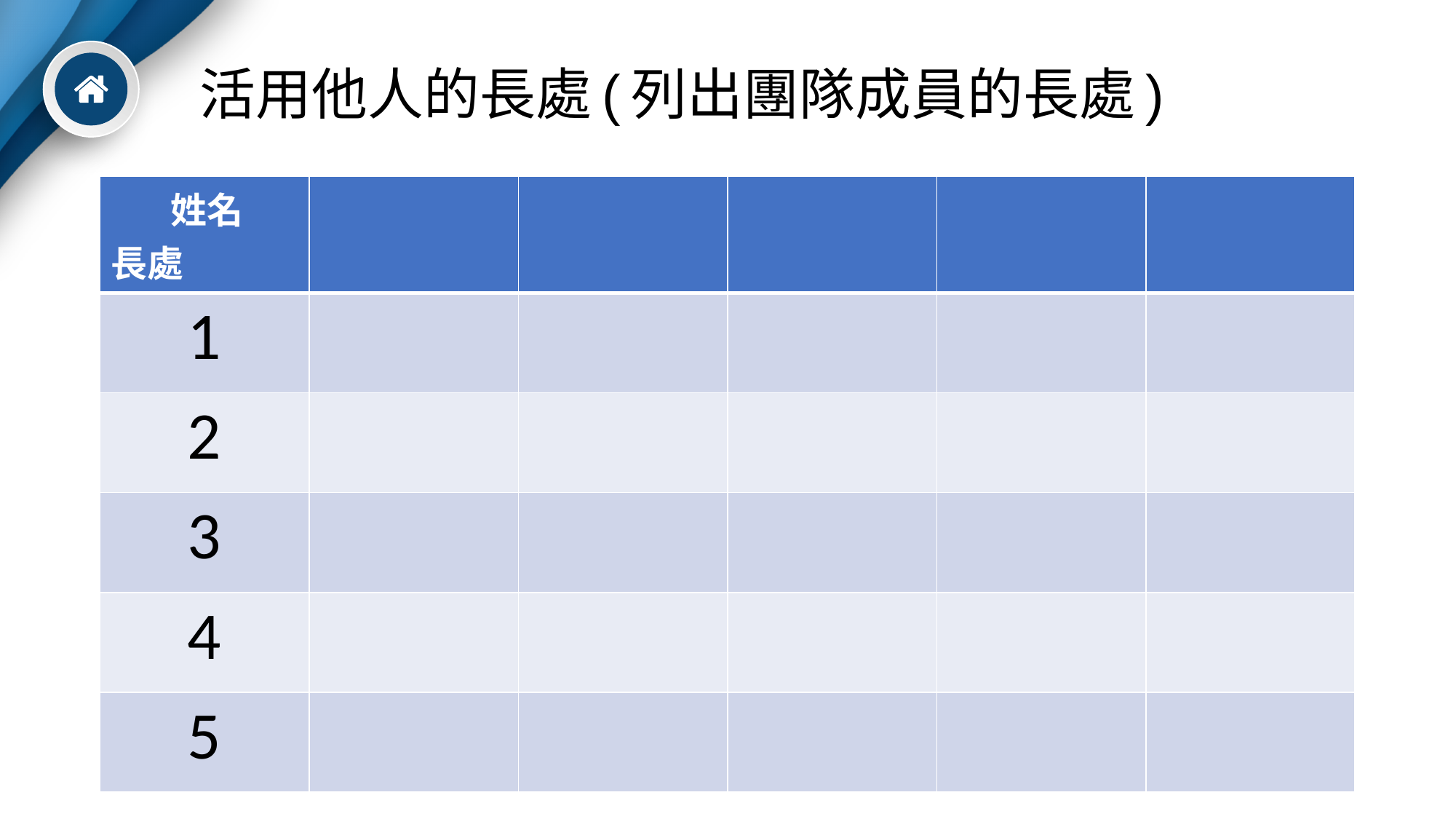

# 活用他人的長處(列出團隊成員的長處)
| 姓名 長處 |  |  |  |  |  |
| --- | --- | --- | --- | --- | --- |
| 1 |  |  |  |  |  |
| 2 |  |  |  |  |  |
| 3 |  |  |  |  |  |
| 4 |  |  |  |  |  |
| 5 |  |  |  |  |  |